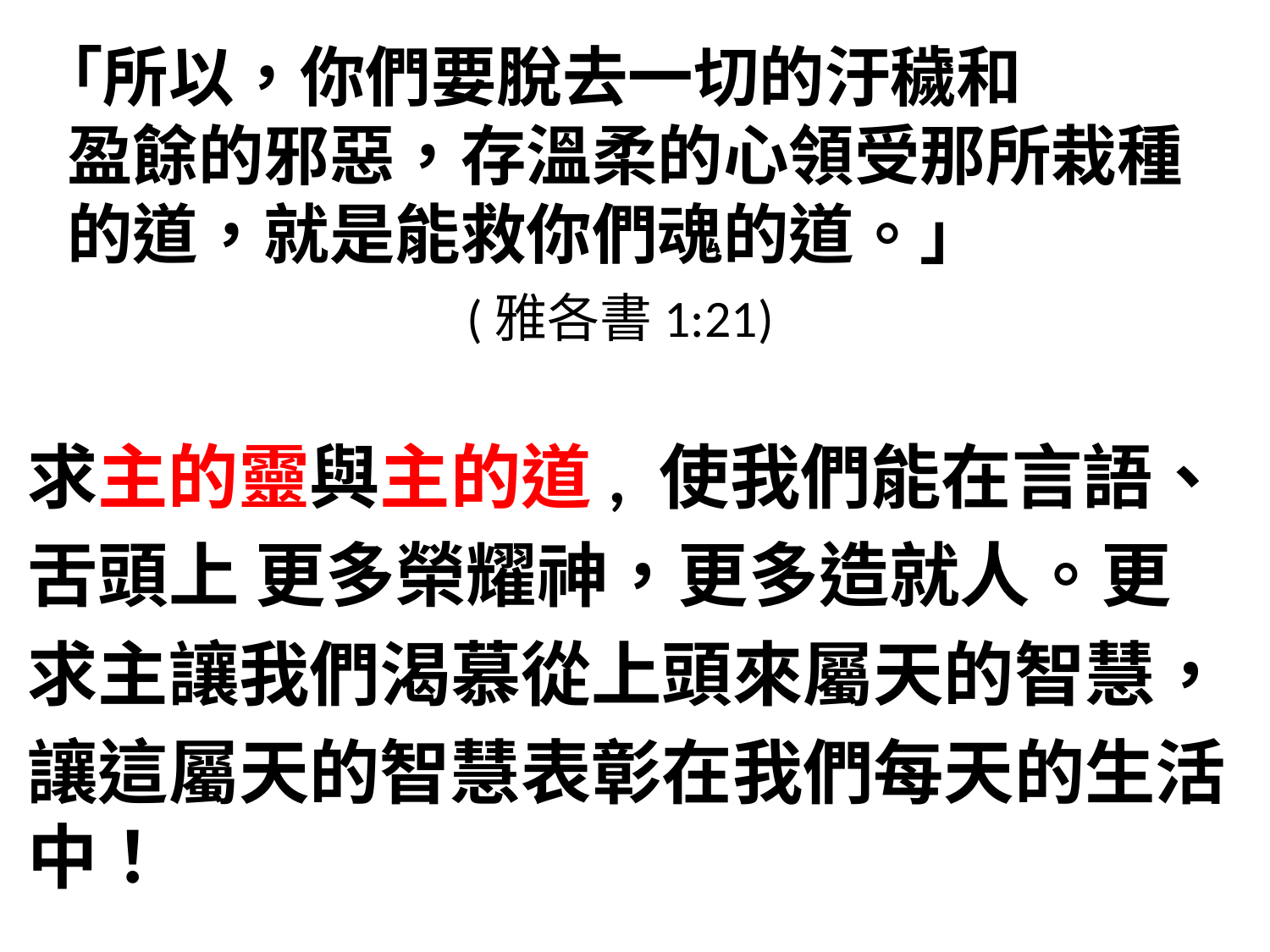

# 「所以，你們要脫去一切的汙穢和 盈餘的邪惡，存溫柔的心領受那所栽種 的道，就是能救你們魂的道。」 (雅各書1:21)
求主的靈與主的道, 使我們能在言語、
舌頭上 更多榮耀神，更多造就人。更
求主讓我們渴慕從上頭來屬天的智慧，
讓這屬天的智慧表彰在我們每天的生活中！